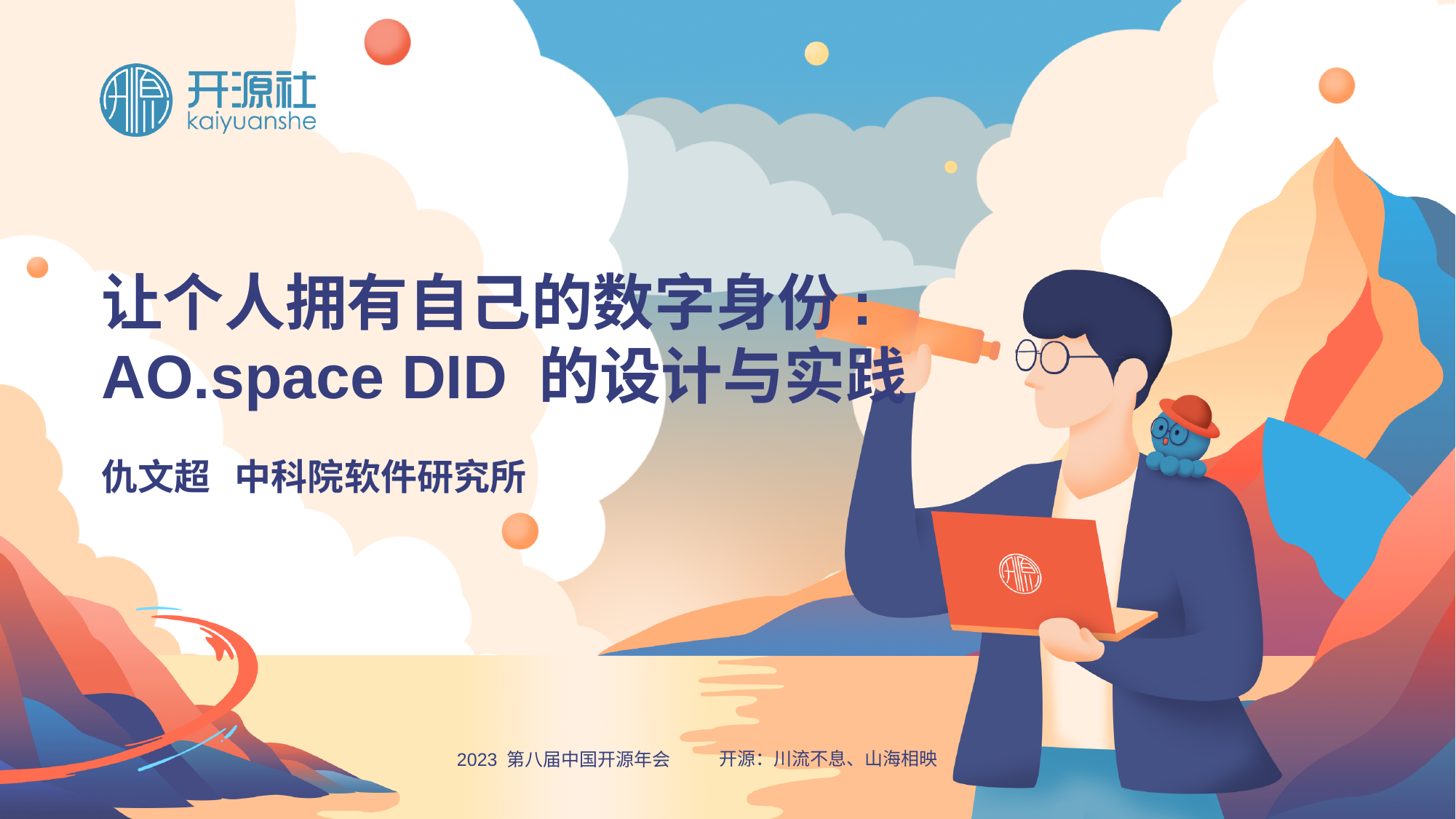

# 让个人拥有自己的数字身份: AO.space DID 的设计与实践
仇文超   中科院软件研究所